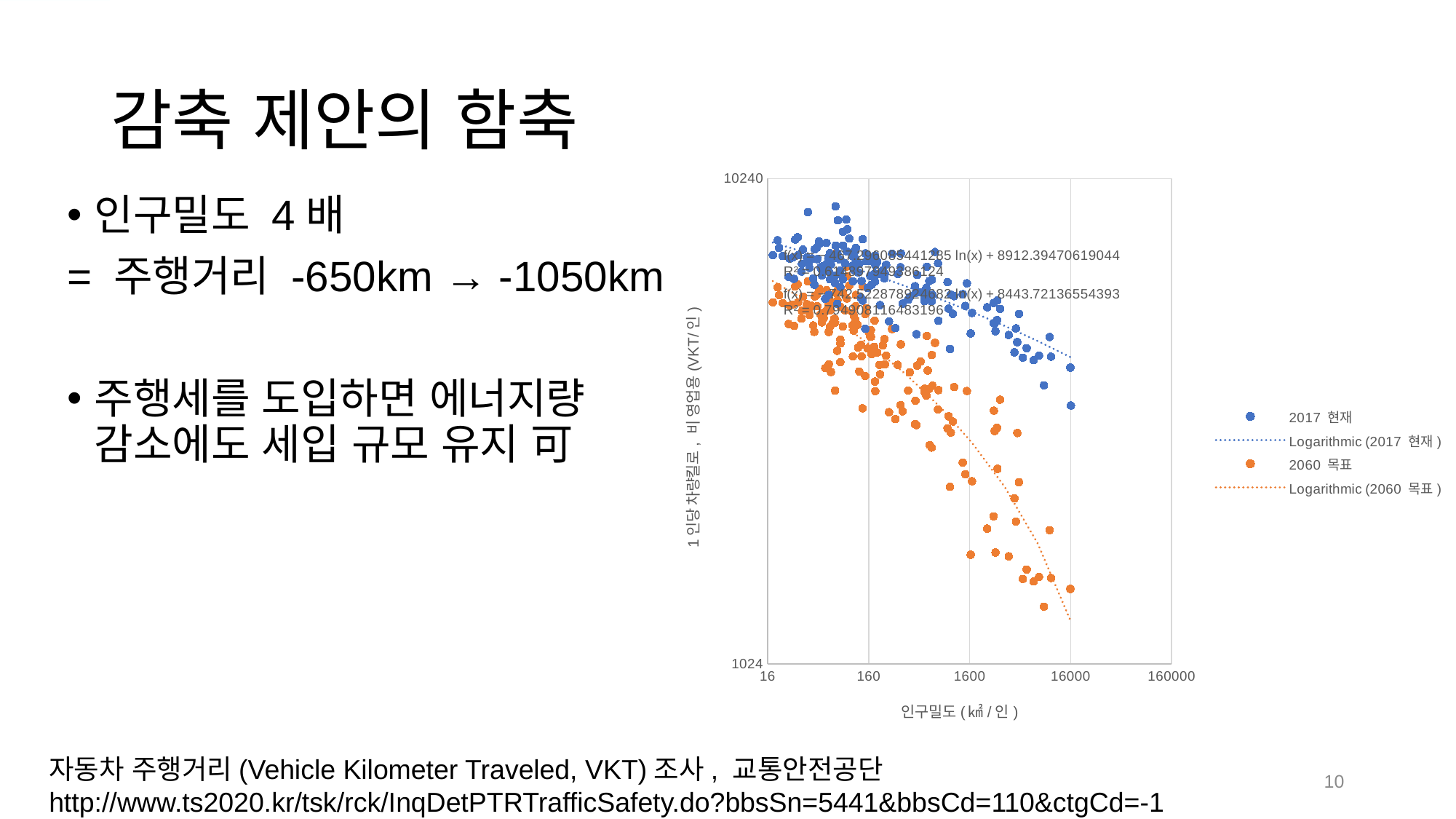

# 감축 제안의 함축

### Chart

| Category |  |  |
|---|---|---|
인구밀도 4배
= 주행거리 -650km → -1050km

주행세를 도입하면 에너지량 감소에도 세입 규모 유지 可

자동차 주행거리(Vehicle Kilometer Traveled, VKT)조사, 교통안전공단
http://www.ts2020.kr/tsk/rck/InqDetPTRTrafficSafety.do?bbsSn=5441&bbsCd=110&ctgCd=-1
10